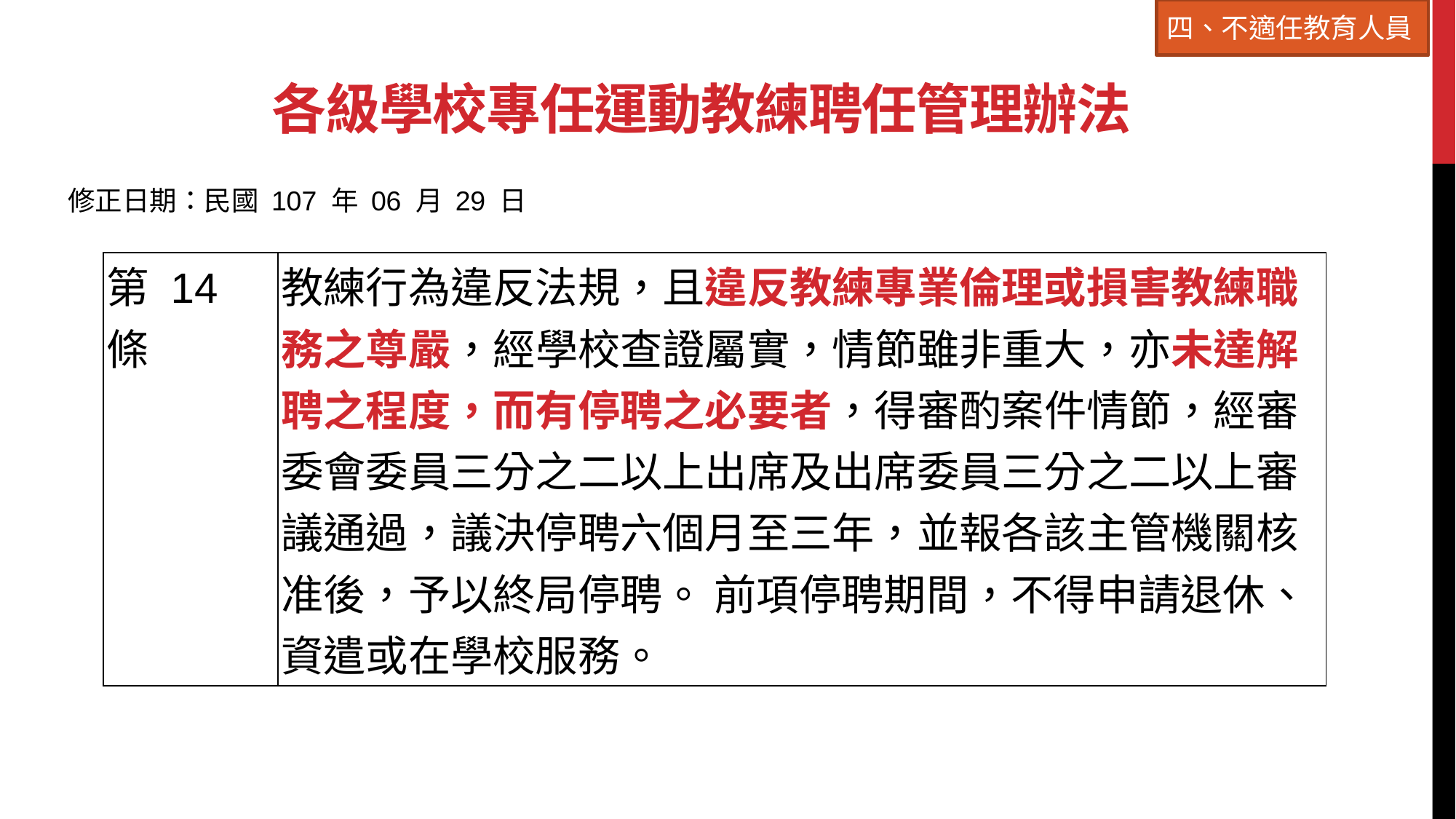

四、不適任教育人員
各級學校專任運動教練聘任管理辦法
修正日期：民國 107 年 06 月 29 日
| 第 14 條 | 教練行為違反法規，且違反教練專業倫理或損害教練職務之尊嚴，經學校查證屬實，情節雖非重大，亦未達解聘之程度，而有停聘之必要者，得審酌案件情節，經審委會委員三分之二以上出席及出席委員三分之二以上審 議通過，議決停聘六個月至三年，並報各該主管機關核准後，予以終局停聘。 前項停聘期間，不得申請退休、資遣或在學校服務。 |
| --- | --- |